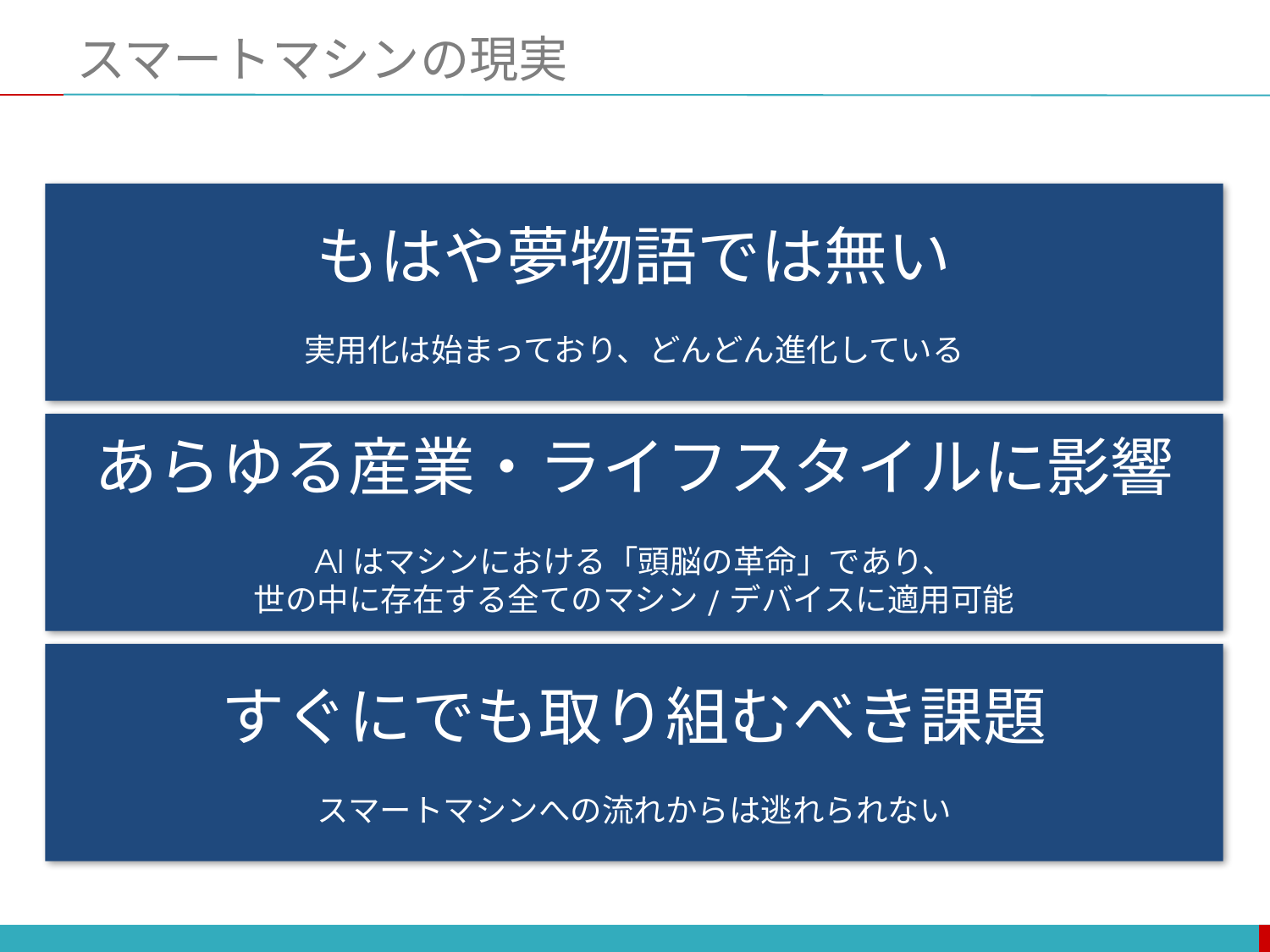

# スマートマシンの現実
もはや夢物語では無い

実用化は始まっており、どんどん進化している
あらゆる産業・ライフスタイルに影響

AIはマシンにおける「頭脳の革命」であり、
世の中に存在する全てのマシン/デバイスに適用可能
すぐにでも取り組むべき課題

スマートマシンへの流れからは逃れられない